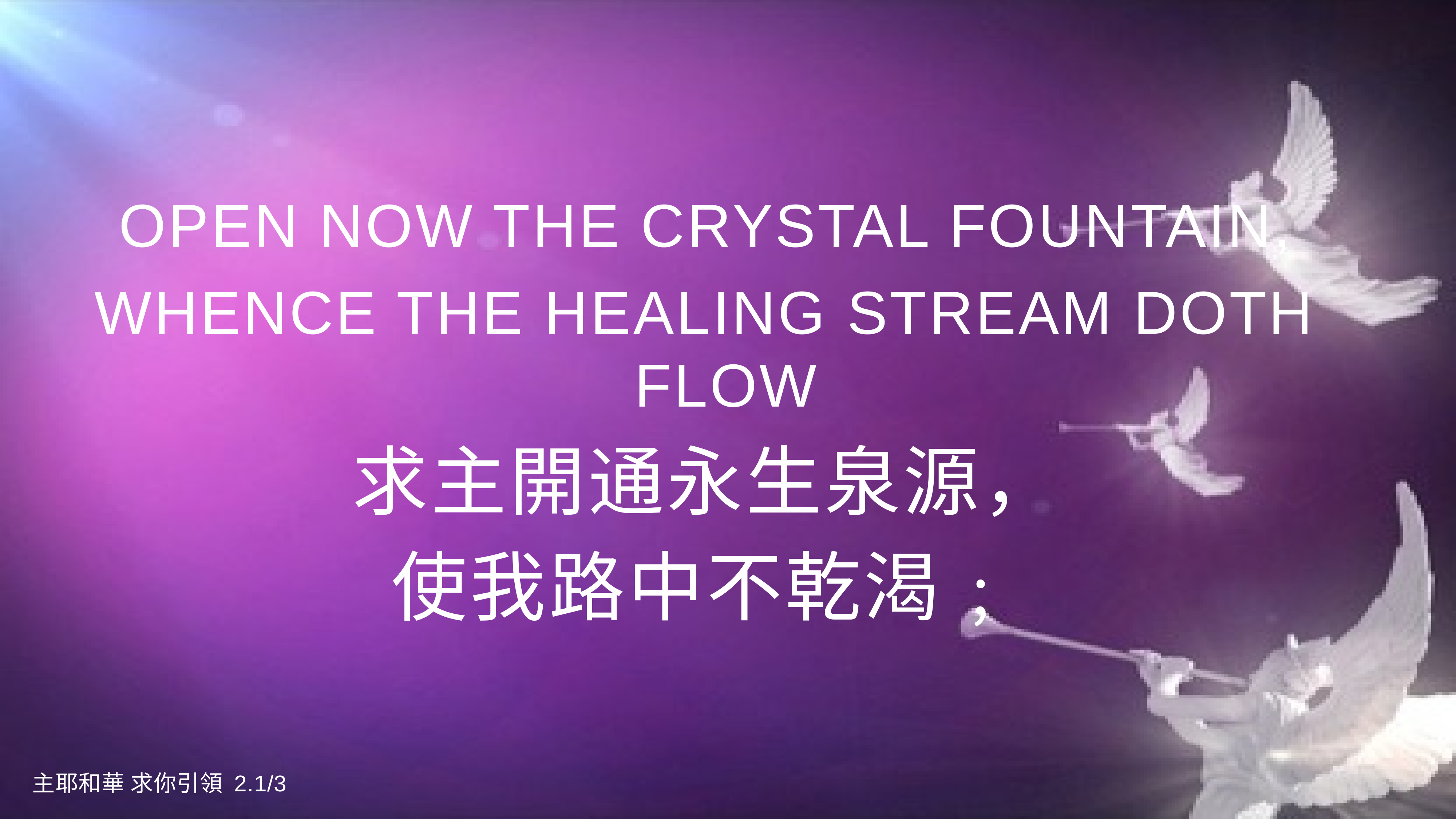

Open now the crystal fountain,
Whence the healing stream doth flow
求主開通永生泉源，
使我路中不乾渴﹔
主耶和華 求你引領 2.1/3